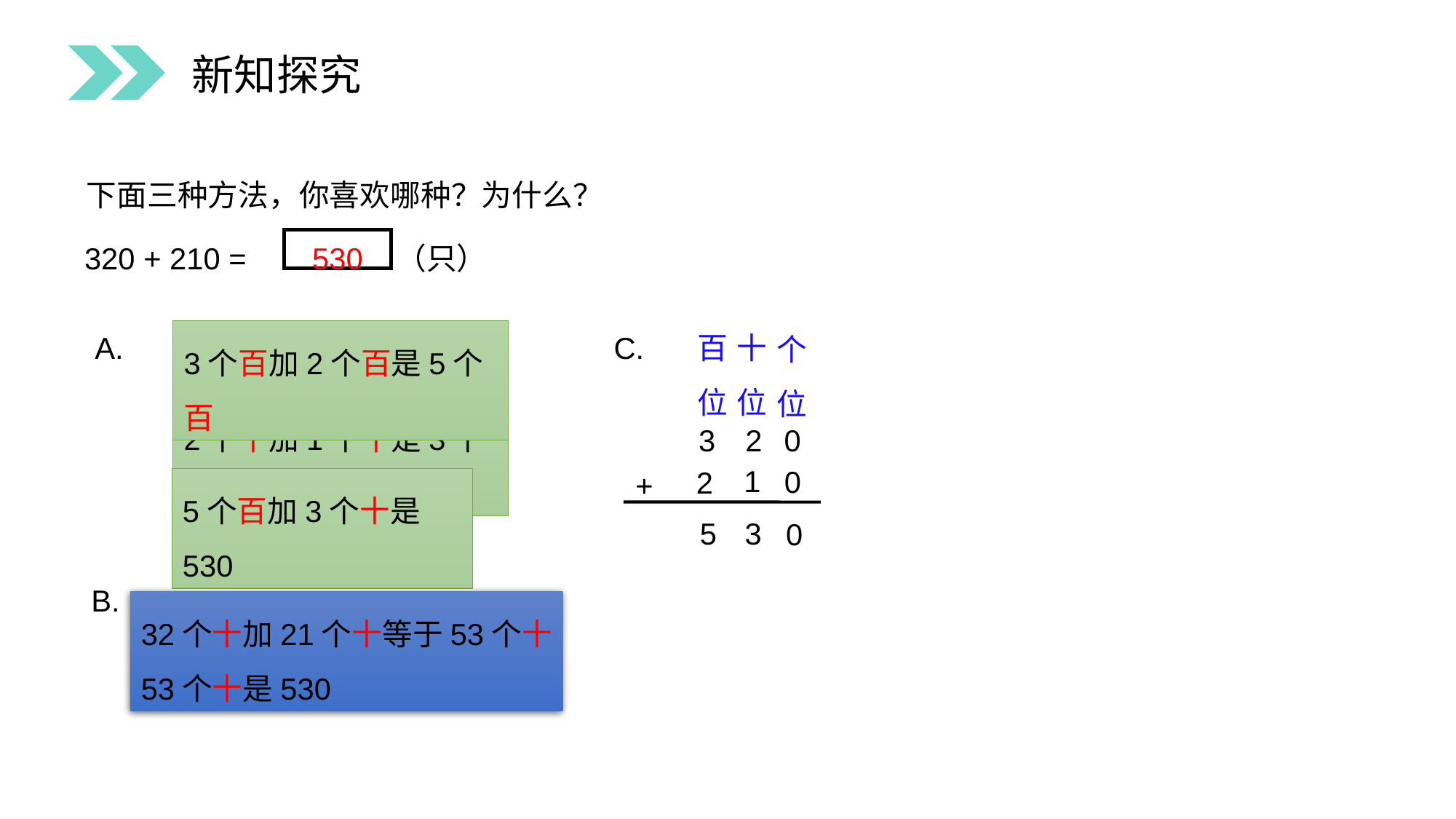

新知探究
下面三种方法，你喜欢哪种？为什么？
320 + 210 =                 （只）
530

C.
A.
3个百加2个百是5个百
百
位
十
位
个
位
3
2
0
1
0
2
+
5
3
0

2个十加1个十是3个十
5个百加3个十是530
B.
32个十加21个十等于53个十
53个十是530